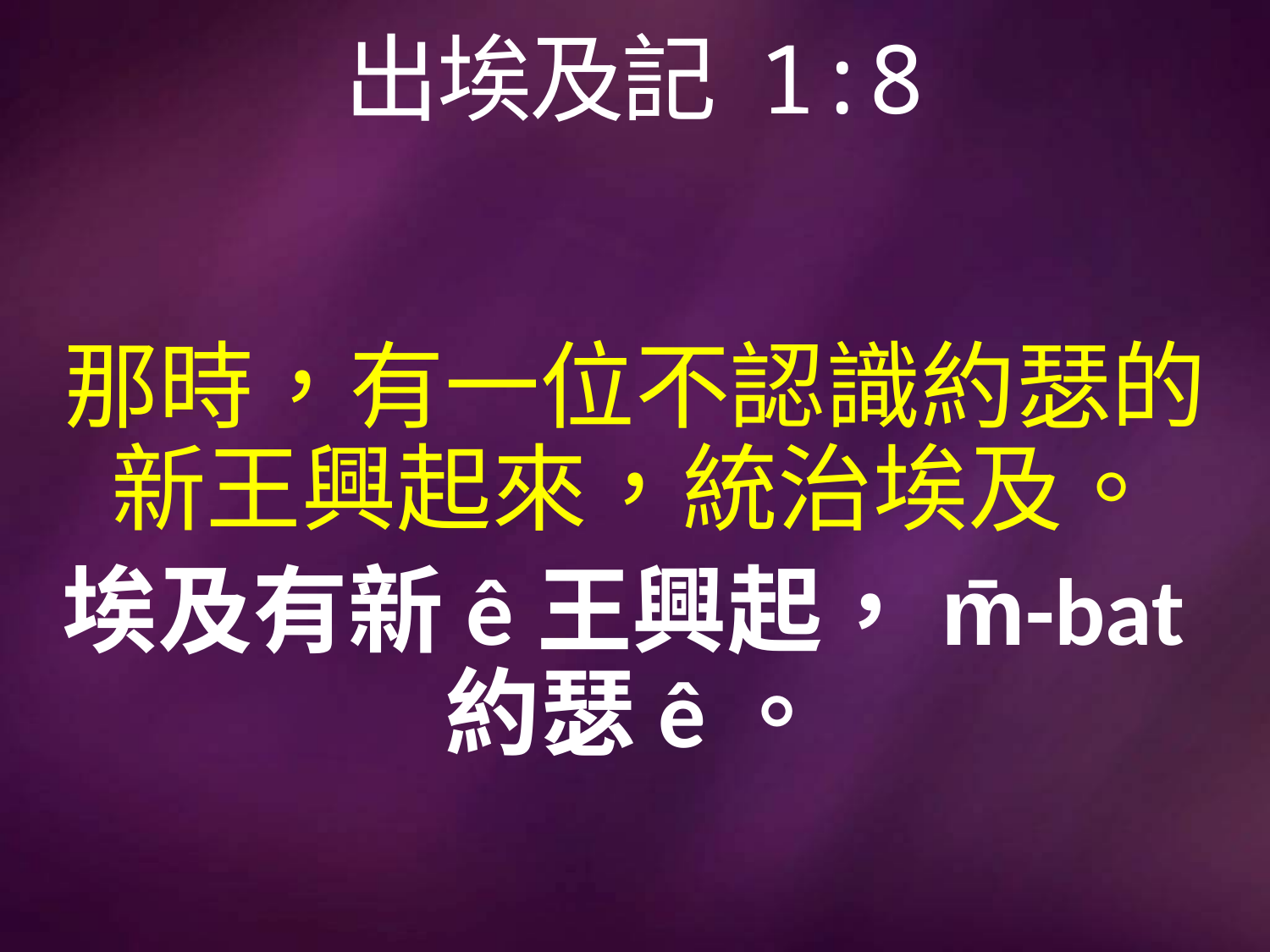

# 出埃及記 1:8
那時，有一位不認識約瑟的新王興起來，統治埃及。
埃及有新ê王興起，m̄-bat約瑟ê。